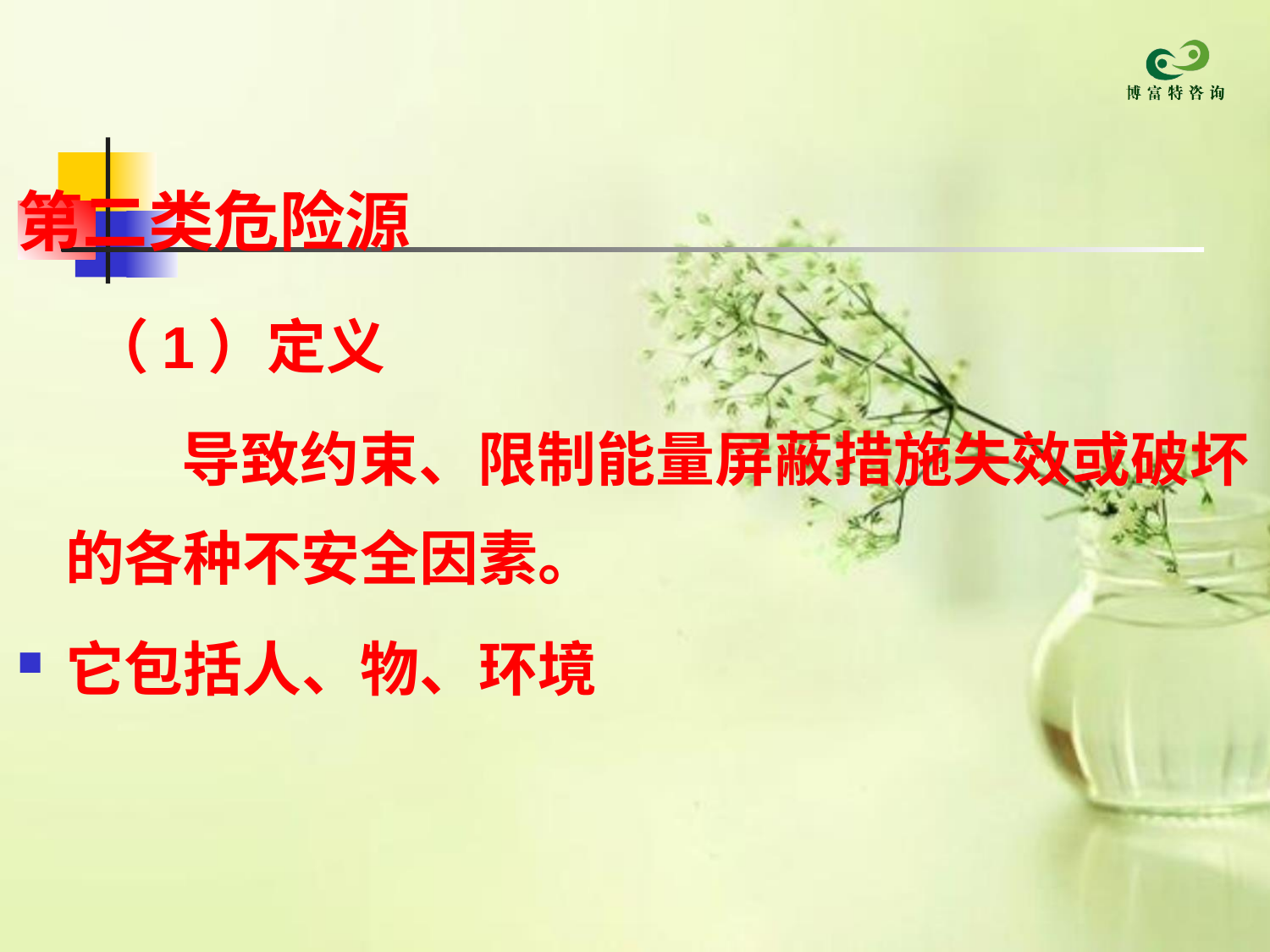

第二类危险源
    （1）定义
           导致约束、限制能量屏蔽措施失效或破坏的各种不安全因素。
它包括人、物、环境